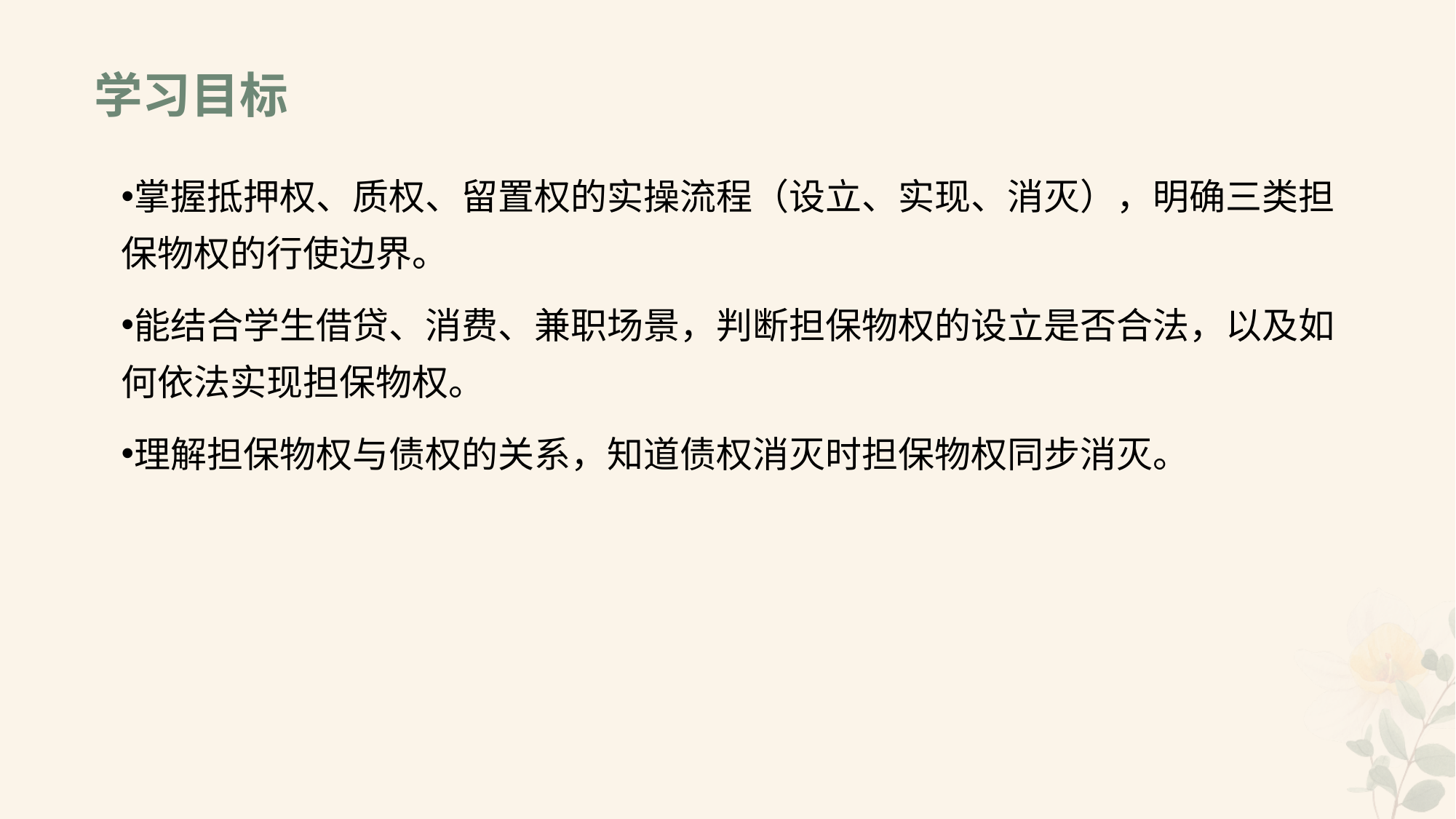

# 学习目标
掌握抵押权、质权、留置权的实操流程（设立、实现、消灭），明确三类担保物权的行使边界。
能结合学生借贷、消费、兼职场景，判断担保物权的设立是否合法，以及如何依法实现担保物权。
理解担保物权与债权的关系，知道债权消灭时担保物权同步消灭。